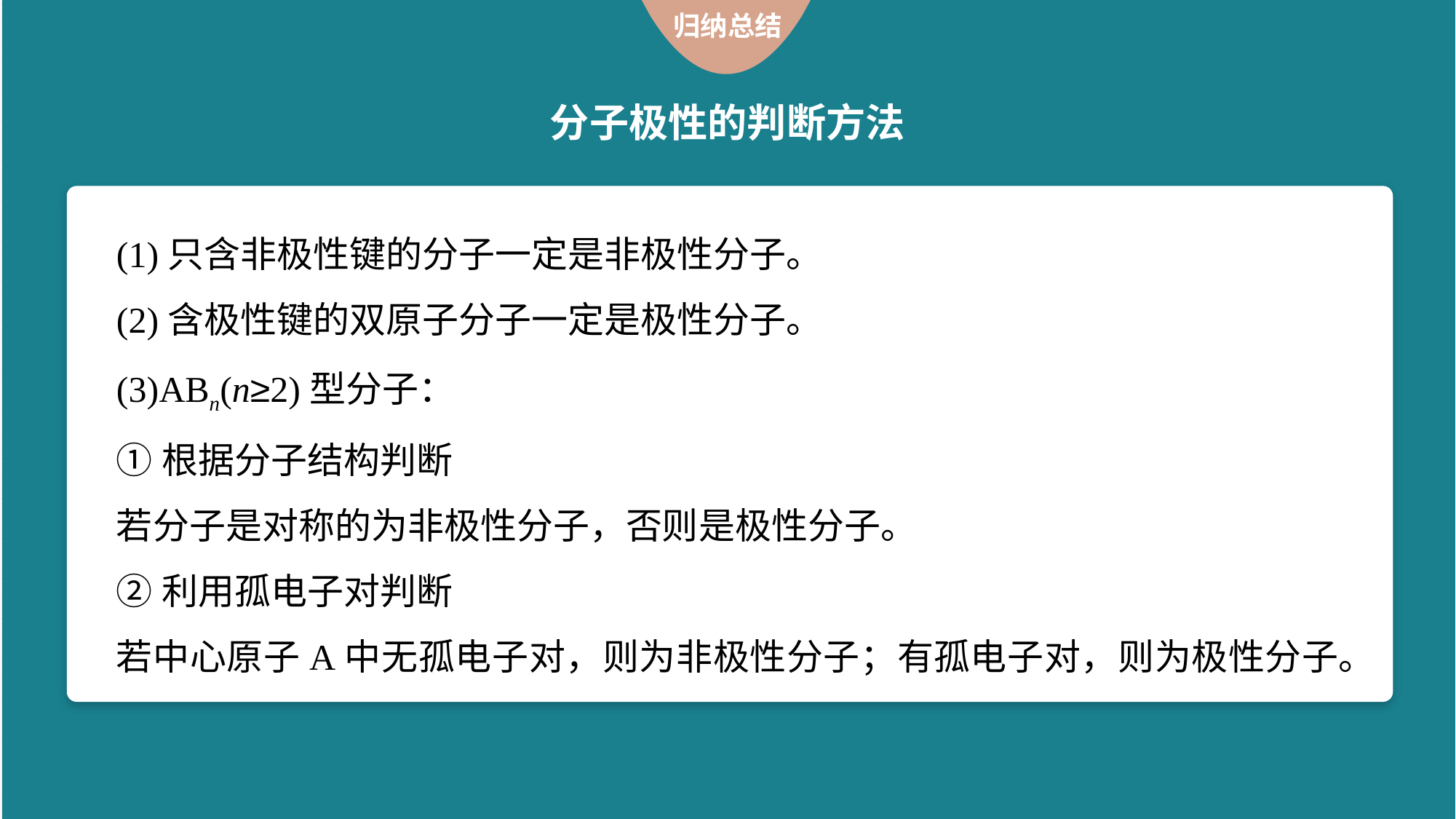

归纳总结
分子极性的判断方法

(1)只含非极性键的分子一定是非极性分子。
(2)含极性键的双原子分子一定是极性分子。
(3)ABn(n≥2)型分子：
①根据分子结构判断
若分子是对称的为非极性分子，否则是极性分子。
②利用孤电子对判断
若中心原子A中无孤电子对，则为非极性分子；有孤电子对，则为极性分子。